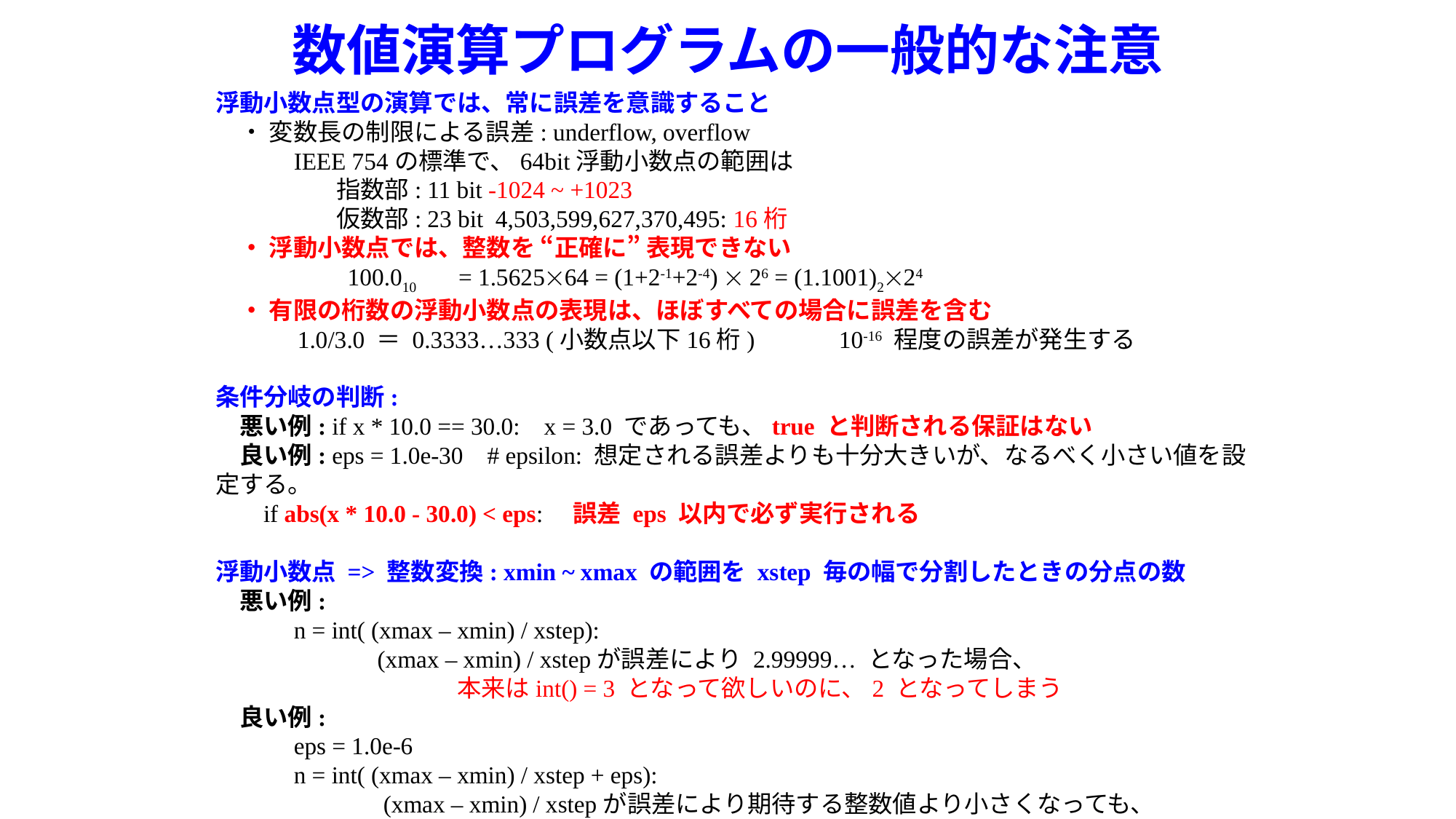

# 数値演算プログラムの一般的な注意
浮動小数点型の演算では、常に誤差を意識すること
　・ 変数長の制限による誤差: underflow, overflow
　　　IEEE 754の標準で、64bit浮動小数点の範囲は
　　　　　指数部: 11 bit -1024 ~ +1023
　　　　　仮数部: 23 bit  4,503,599,627,370,495: 16桁
　・ 浮動小数点では、整数を “正確に” 表現できない
　　　　　 100.010       = 1.5625×64 = (1+2-1+2-4) × 26 = (1.1001)2×24
　・ 有限の桁数の浮動小数点の表現は、ほぼすべての場合に誤差を含む
              1.0/3.0 ＝ 0.3333…333 (小数点以下16桁)　　　10-16 程度の誤差が発生する

条件分岐の判断:
　悪い例: if x * 10.0 == 30.0:    x = 3.0 であっても、true と判断される保証はない
　良い例: eps = 1.0e-30    # epsilon: 想定される誤差よりも十分大きいが、なるべく小さい値を設定する。
        if abs(x * 10.0 - 30.0) < eps:　誤差 eps 以内で必ず実行される

浮動小数点 => 整数変換: xmin ~ xmax の範囲を xstep 毎の幅で分割したときの分点の数
　悪い例:
　　　n = int( (xmax – xmin) / xstep):
                           (xmax – xmin) / xstepが誤差により 2.99999… となった場合、
　　　　　　　　　　本来はint() = 3 となって欲しいのに、2 となってしまう
　良い例:
　　　eps = 1.0e-6
　　　n = int( (xmax – xmin) / xstep + eps):
                            (xmax – xmin) / xstepが誤差により期待する整数値より小さくなっても、
　　　　　　　　　　誤差がepsより小さければ、本来期待している整数値が得られる